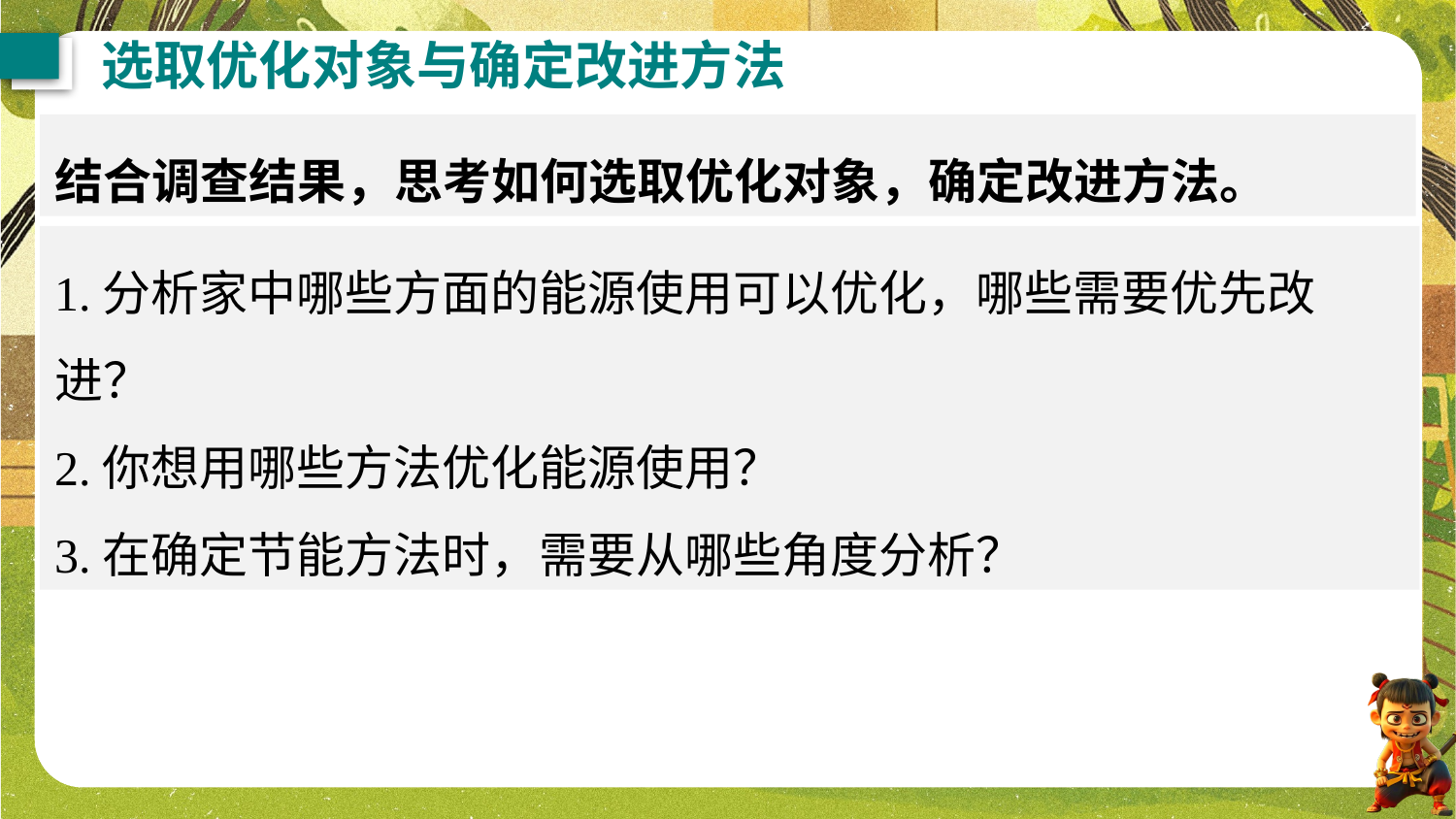

选取优化对象与确定改进方法

结合调查结果，思考如何选取优化对象，确定改进方法。
1.分析家中哪些方面的能源使用可以优化，哪些需要优先改进？
2.你想用哪些方法优化能源使用？
3.在确定节能方法时，需要从哪些角度分析？